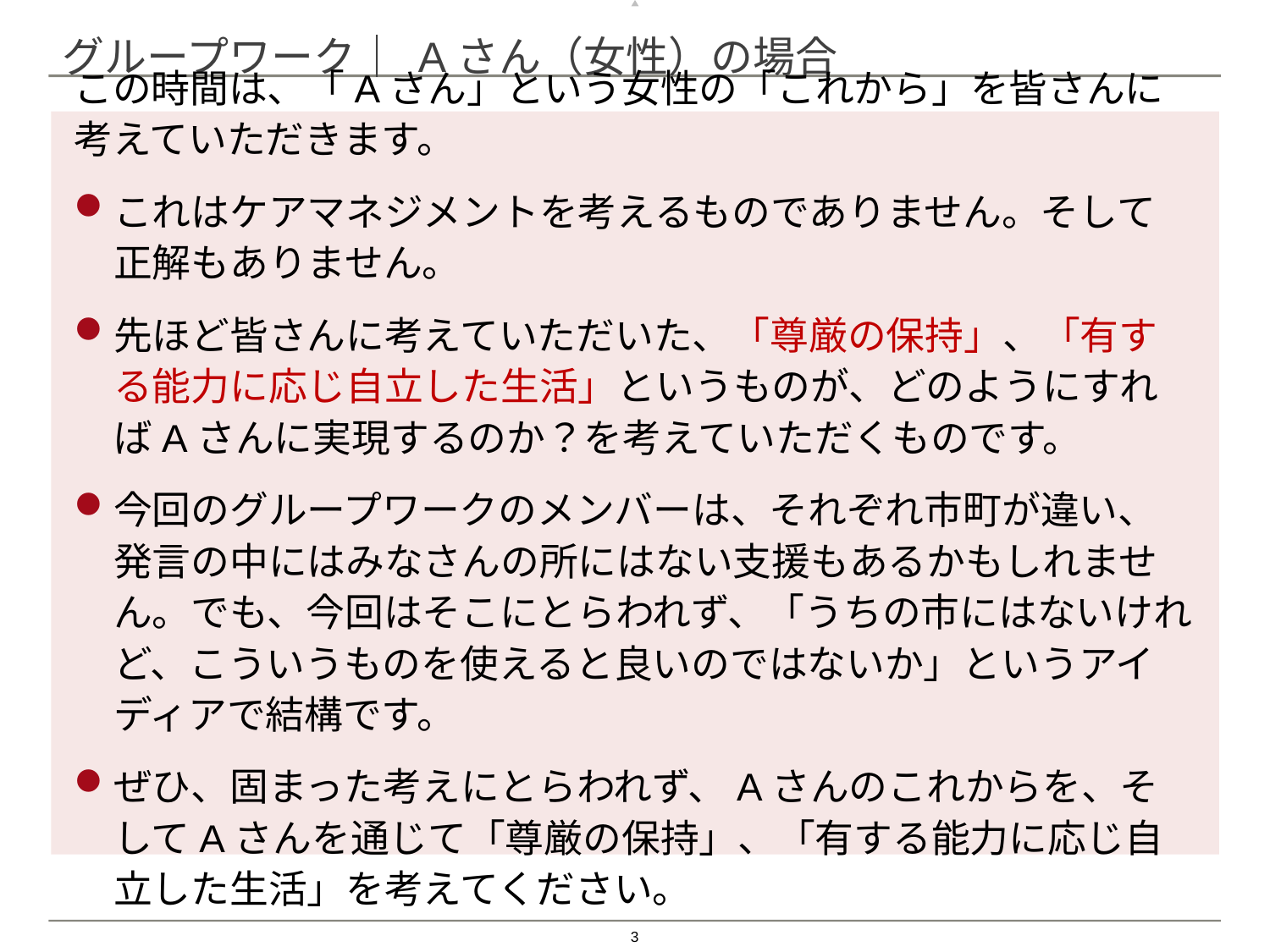

# グループワーク｜ Aさん（女性）の場合
この時間は、「Aさん」という女性の「これから」を皆さんに考えていただきます。
これはケアマネジメントを考えるものでありません。そして正解もありません。
先ほど皆さんに考えていただいた、「尊厳の保持」、「有する能力に応じ自立した生活」というものが、どのようにすればAさんに実現するのか？を考えていただくものです。
今回のグループワークのメンバーは、それぞれ市町が違い、発言の中にはみなさんの所にはない支援もあるかもしれません。でも、今回はそこにとらわれず、「うちの市にはないけれど、こういうものを使えると良いのではないか」というアイディアで結構です。
ぜひ、固まった考えにとらわれず、Aさんのこれからを、そしてAさんを通じて「尊厳の保持」、「有する能力に応じ自立した生活」を考えてください。
3